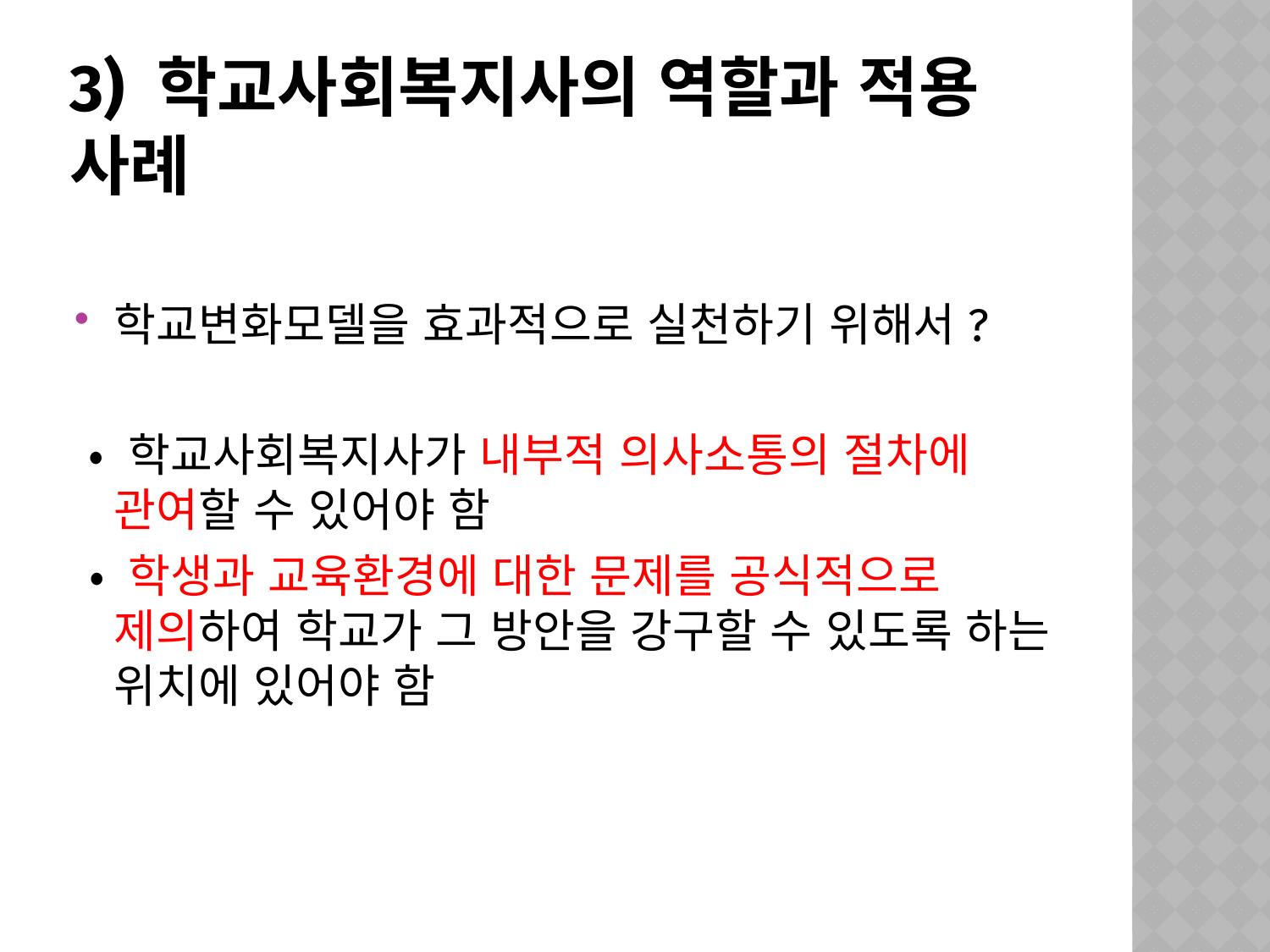

# 3) 학교사회복지사의 역할과 적용 사례

학교변화모델을 효과적으로 실천하기 위해서?

 • 학교사회복지사가 내부적 의사소통의 절차에 관여할 수 있어야 함
 • 학생과 교육환경에 대한 문제를 공식적으로 제의하여 학교가 그 방안을 강구할 수 있도록 하는 위치에 있어야 함